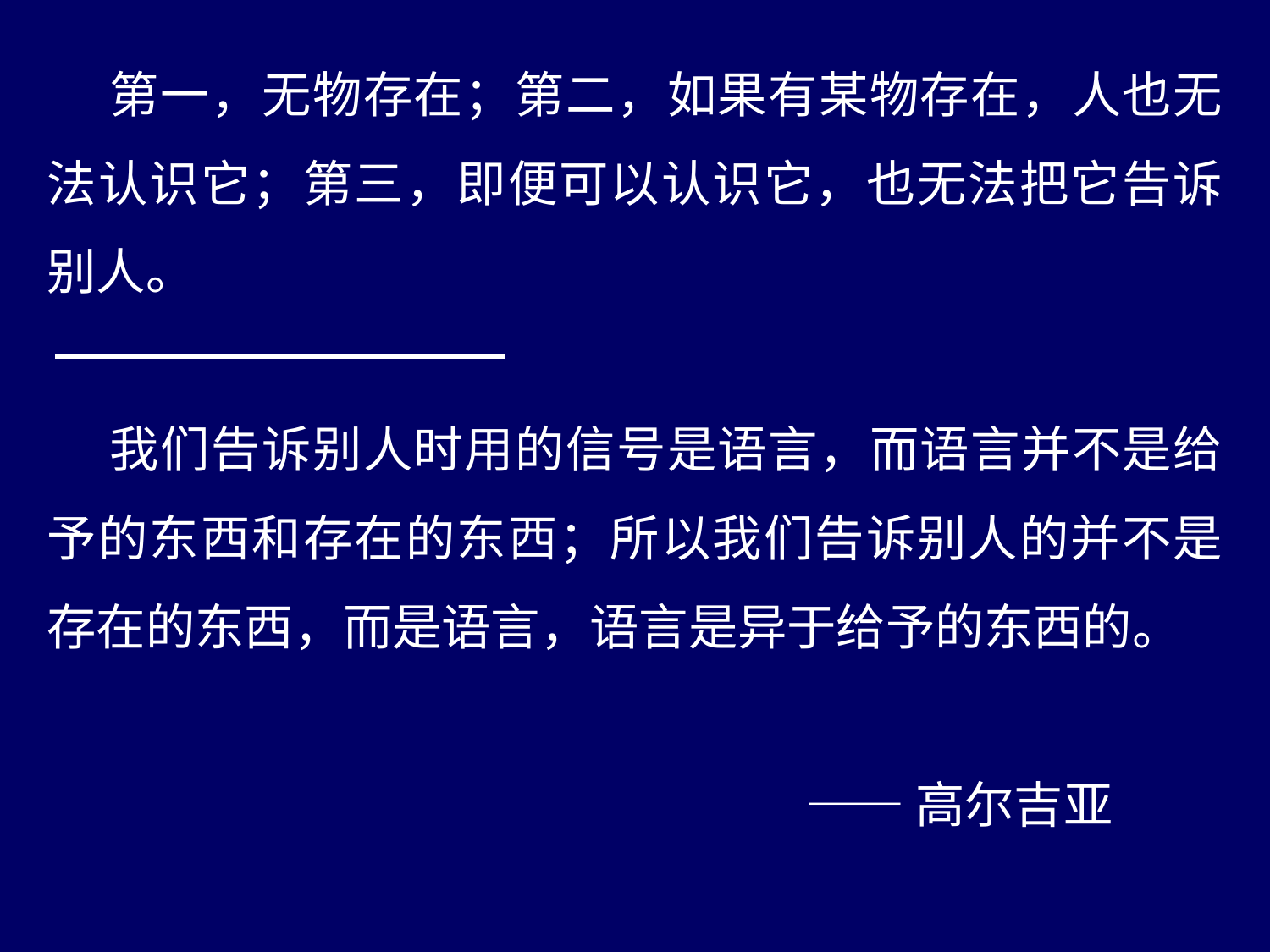

第一，无物存在；第二，如果有某物存在，人也无法认识它；第三，即便可以认识它，也无法把它告诉别人。

    我们告诉别人时用的信号是语言，而语言并不是给予的东西和存在的东西；所以我们告诉别人的并不是存在的东西，而是语言，语言是异于给予的东西的。

——高尔吉亚 。。